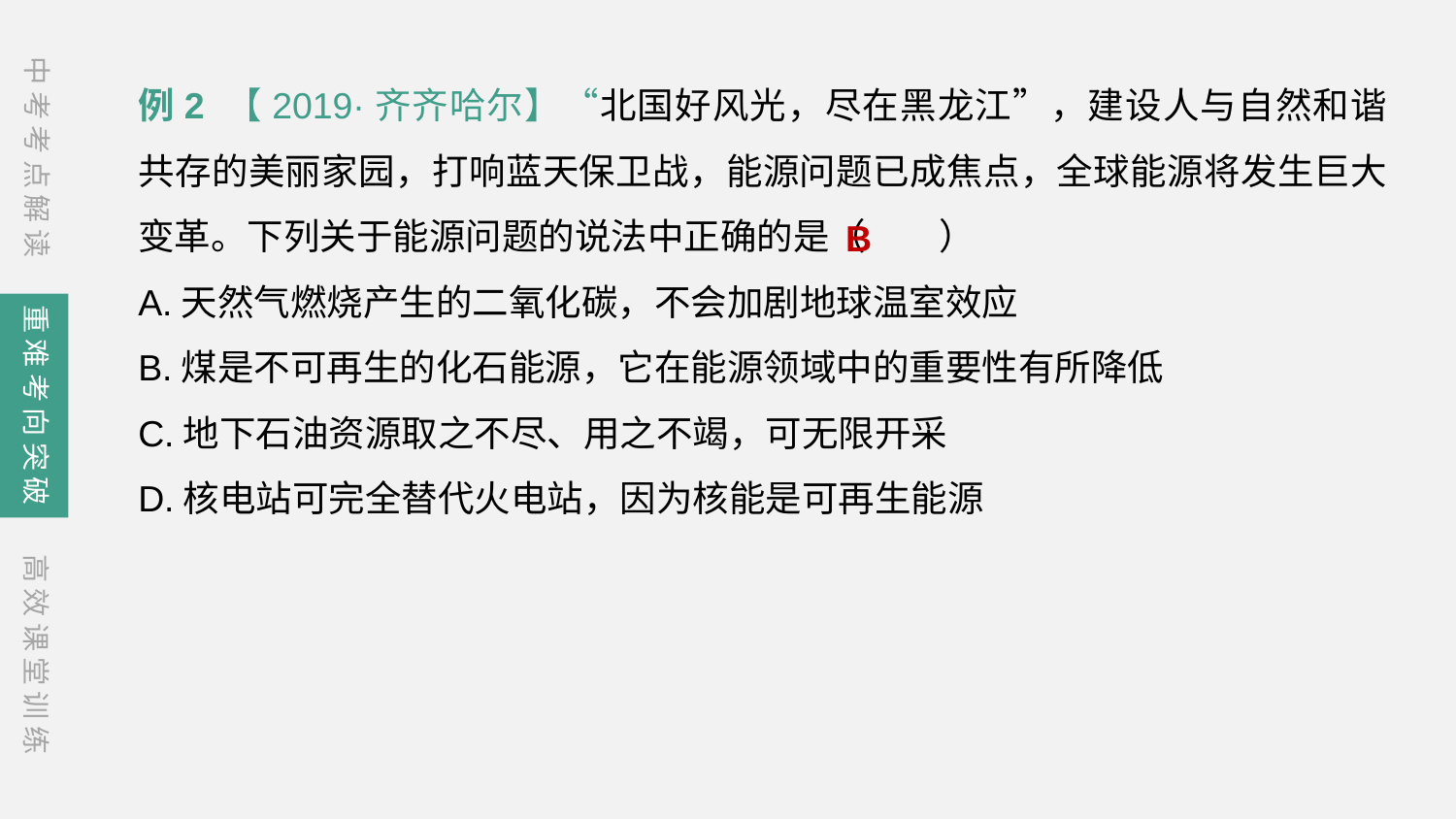

中考考点解读
例2 【2019·齐齐哈尔】“北国好风光，尽在黑龙江”，建设人与自然和谐共存的美丽家园，打响蓝天保卫战，能源问题已成焦点，全球能源将发生巨大变革。下列关于能源问题的说法中正确的是（　　）
A.天然气燃烧产生的二氧化碳，不会加剧地球温室效应
B.煤是不可再生的化石能源，它在能源领域中的重要性有所降低
C.地下石油资源取之不尽、用之不竭，可无限开采
D.核电站可完全替代火电站，因为核能是可再生能源
B
重难考向突破

高效课堂训练